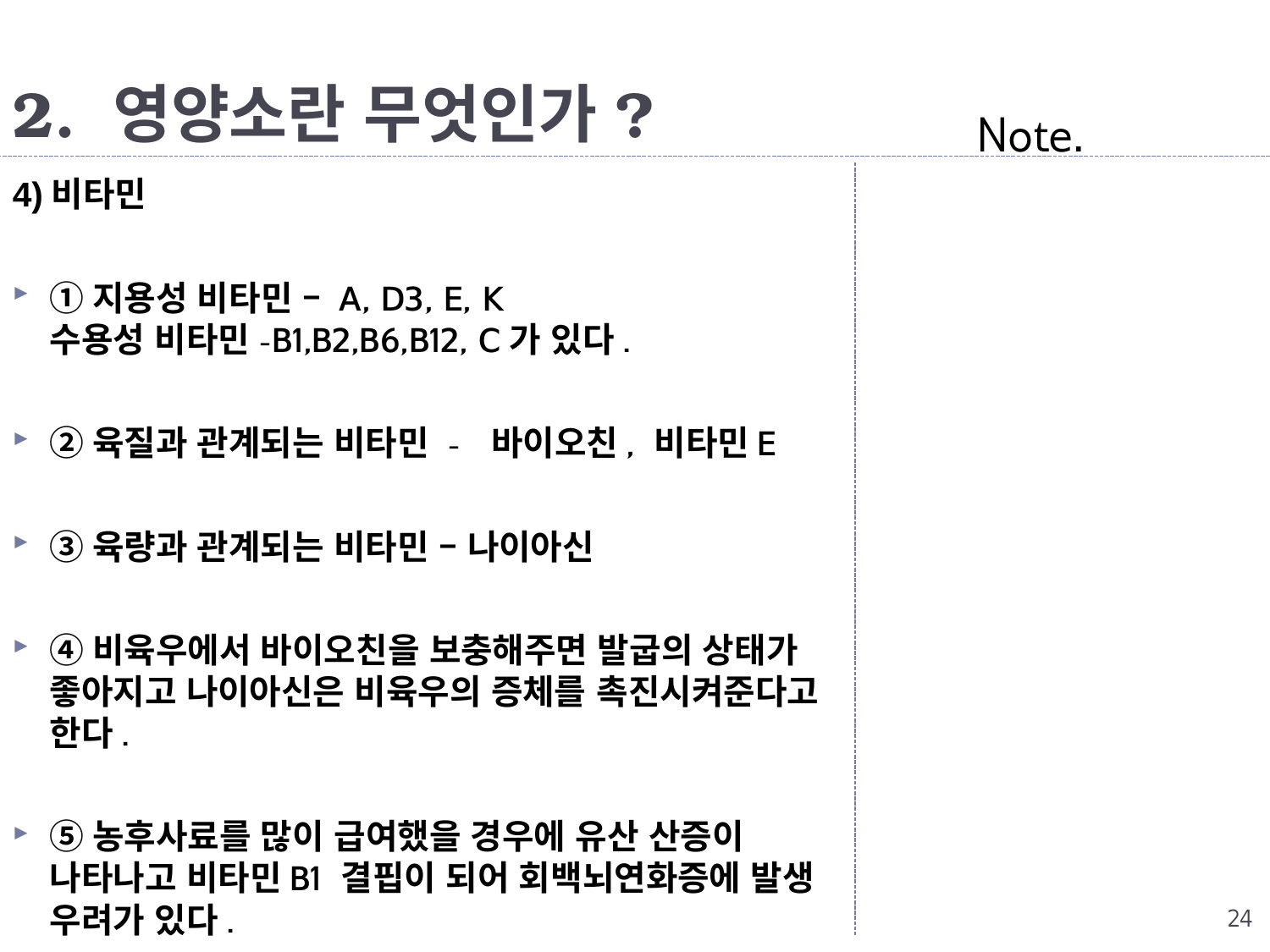

# 2. 영양소란 무엇인가?
Note.

4)비타민

①지용성 비타민 – A, D3, E, K
수용성 비타민-B1,B2,B6,B12, C가 있다.

②육질과 관계되는 비타민 -  바이오친, 비타민E

③육량과 관계되는 비타민 – 나이아신

④비육우에서 바이오친을 보충해주면 발굽의 상태가 좋아지고 나이아신은 비육우의 증체를 촉진시켜준다고 한다.

⑤농후사료를 많이 급여했을 경우에 유산 산증이 나타나고 비타민B1 결핍이 되어 회백뇌연화증에 발생 우려가 있다.

24